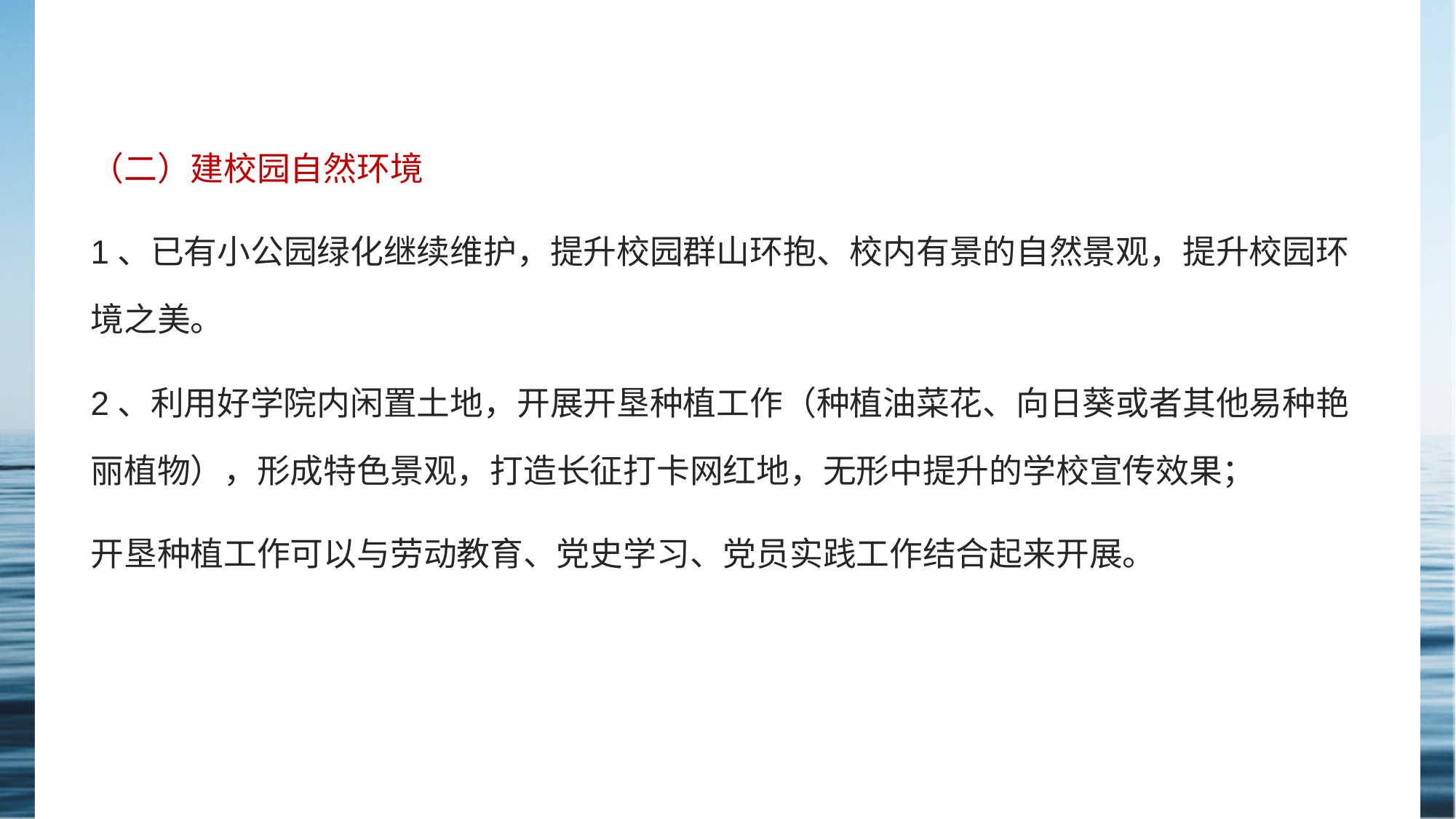

（二）建校园自然环境
1、已有小公园绿化继续维护，提升校园群山环抱、校内有景的自然景观，提升校园环境之美。
2、利用好学院内闲置土地，开展开垦种植工作（种植油菜花、向日葵或者其他易种艳丽植物），形成特色景观，打造长征打卡网红地，无形中提升的学校宣传效果；
开垦种植工作可以与劳动教育、党史学习、党员实践工作结合起来开展。